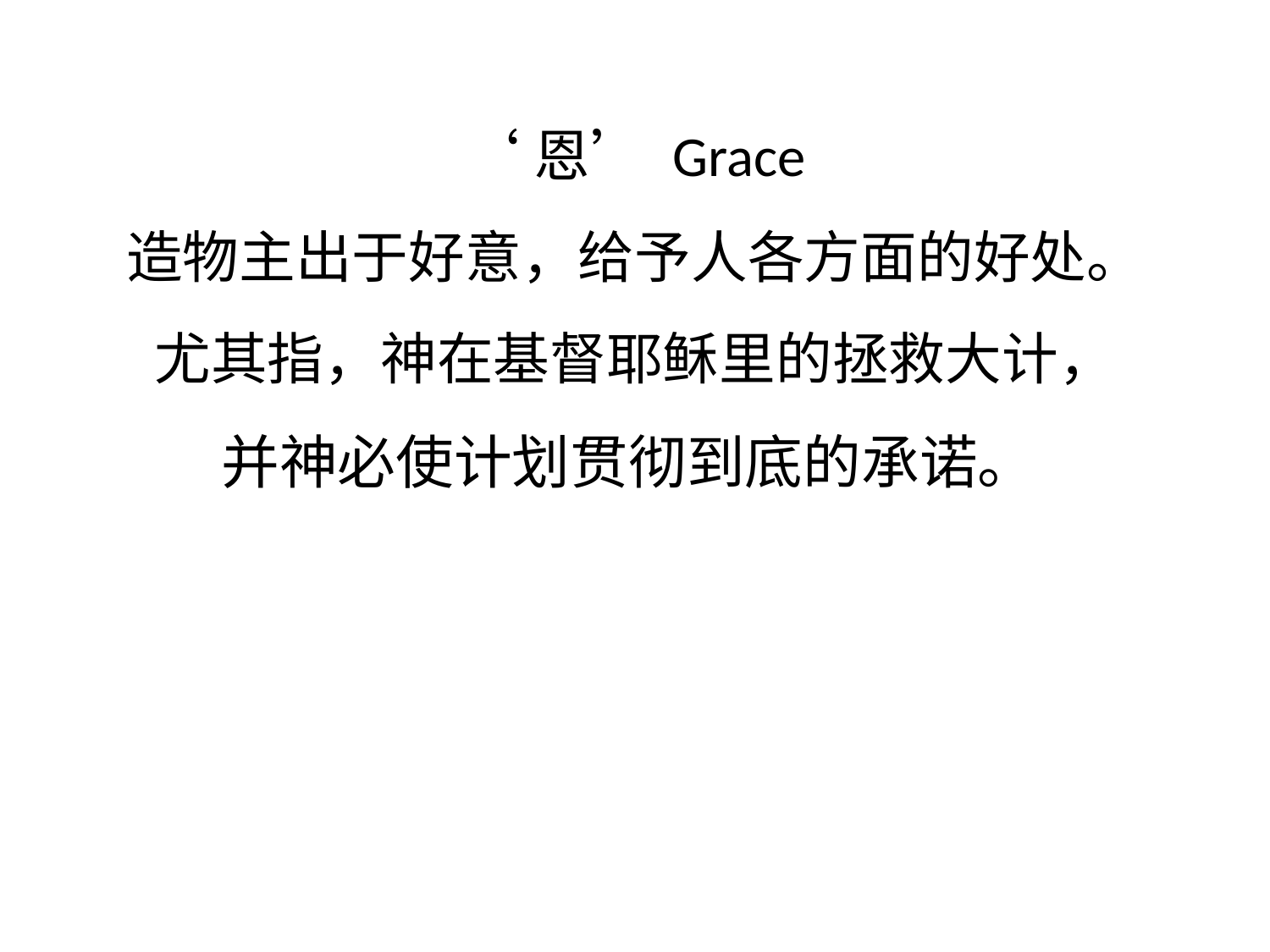

‘恩’ Grace
造物主出于好意，给予人各方面的好处。
尤其指，神在基督耶稣里的拯救大计，
并神必使计划贯彻到底的承诺。